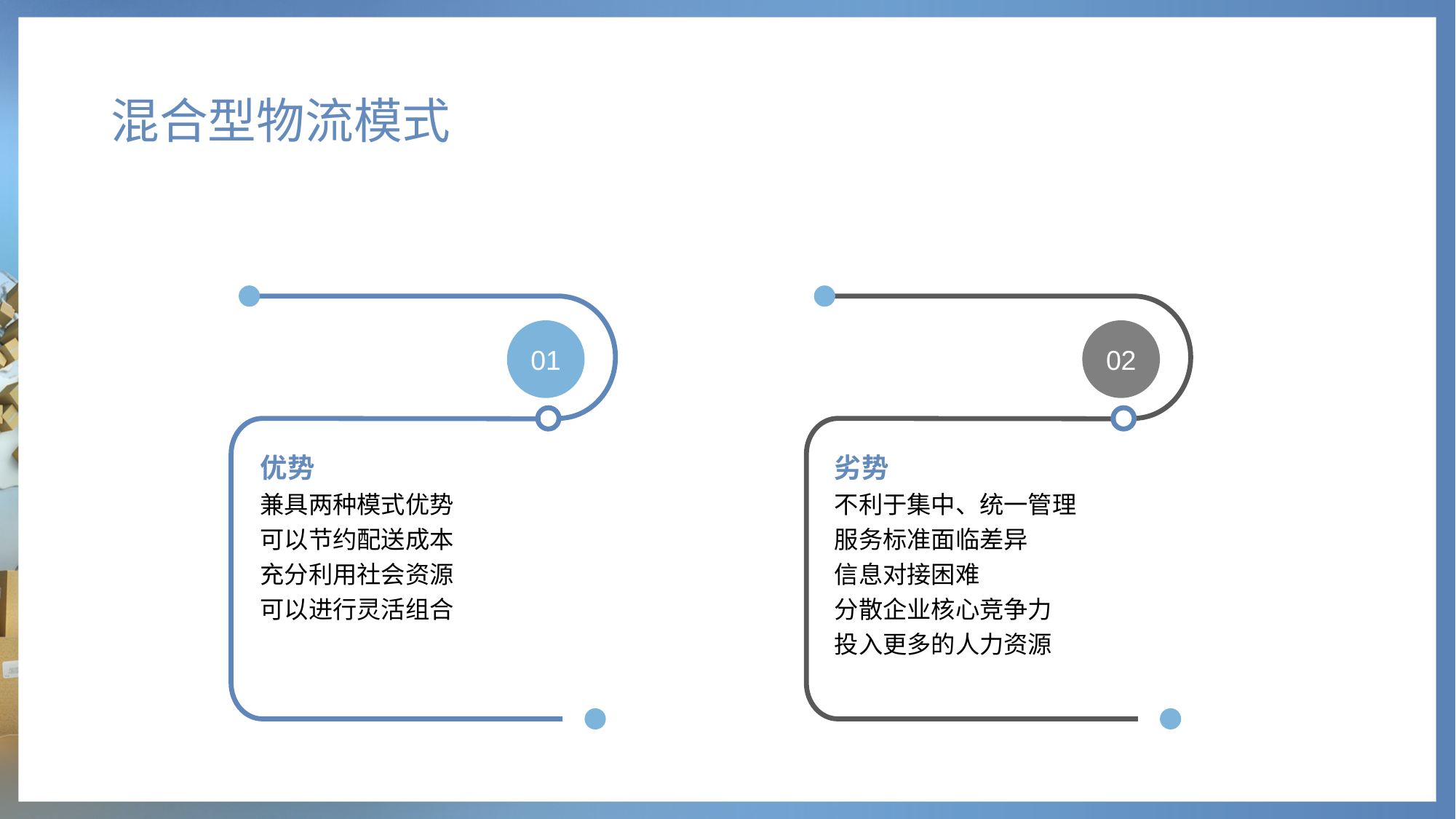

# 混合型物流模式

01
02

优势
兼具两种模式优势
可以节约配送成本
充分利用社会资源
可以进行灵活组合

劣势
不利于集中、统一管理
服务标准面临差异
信息对接困难
分散企业核心竞争力
投入更多的人力资源